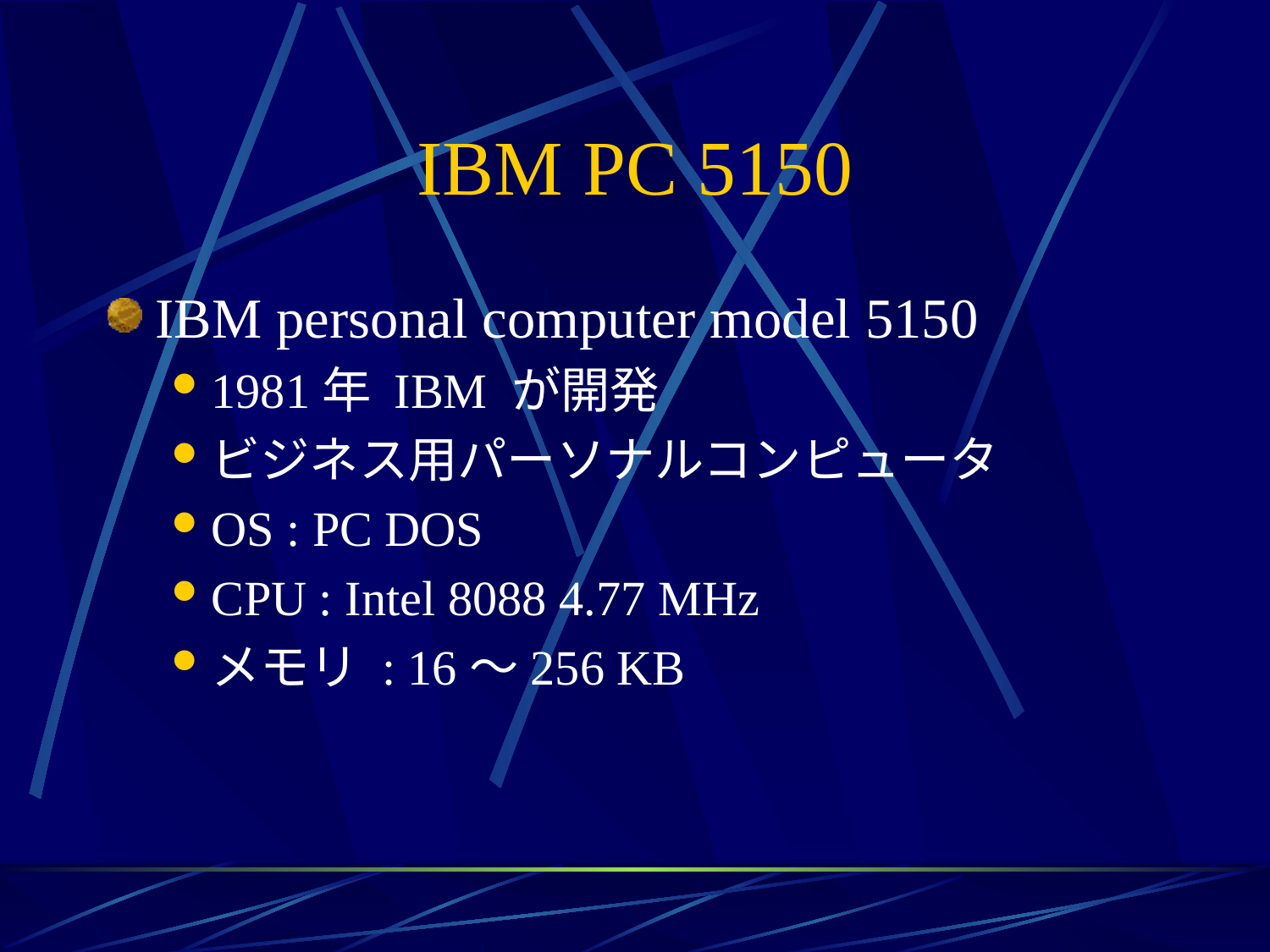

# IBM PC 5150
IBM personal computer model 5150
1981年 IBM が開発
ビジネス用パーソナルコンピュータ
OS : PC DOS
CPU : Intel 8088 4.77 MHz
メモリ : 16～256 KB